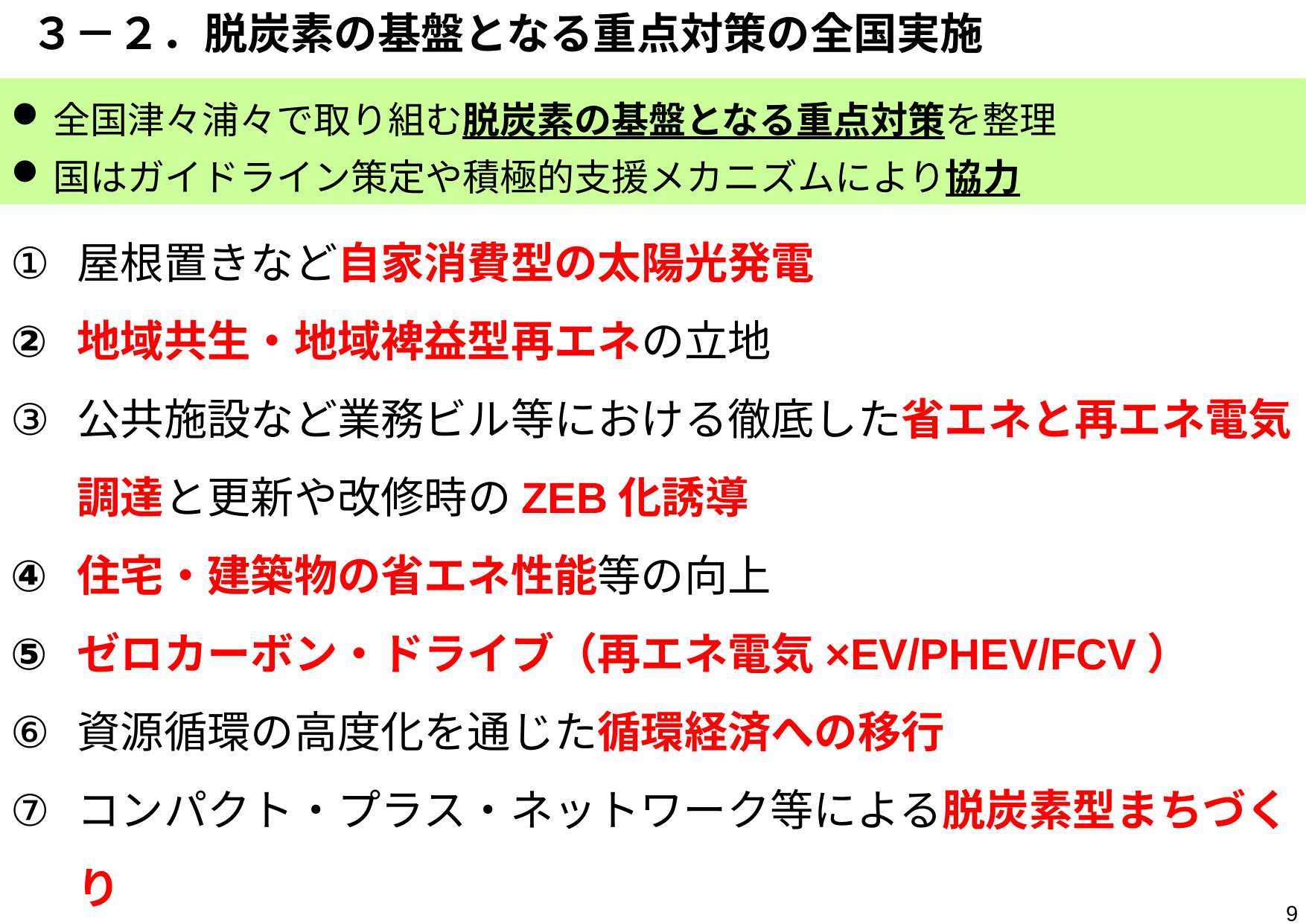

# ３－２．脱炭素の基盤となる重点対策の全国実施
全国津々浦々で取り組む脱炭素の基盤となる重点対策を整理
国はガイドライン策定や積極的支援メカニズムにより協力
屋根置きなど自家消費型の太陽光発電
地域共生・地域裨益型再エネの立地
公共施設など業務ビル等における徹底した省エネと再エネ電気調達と更新や改修時のZEB化誘導
住宅・建築物の省エネ性能等の向上
ゼロカーボン・ドライブ（再エネ電気×EV/PHEV/FCV）
資源循環の高度化を通じた循環経済への移行
コンパクト・プラス・ネットワーク等による脱炭素型まちづくり
食料・農林水産業の生産力向上と持続性の両立